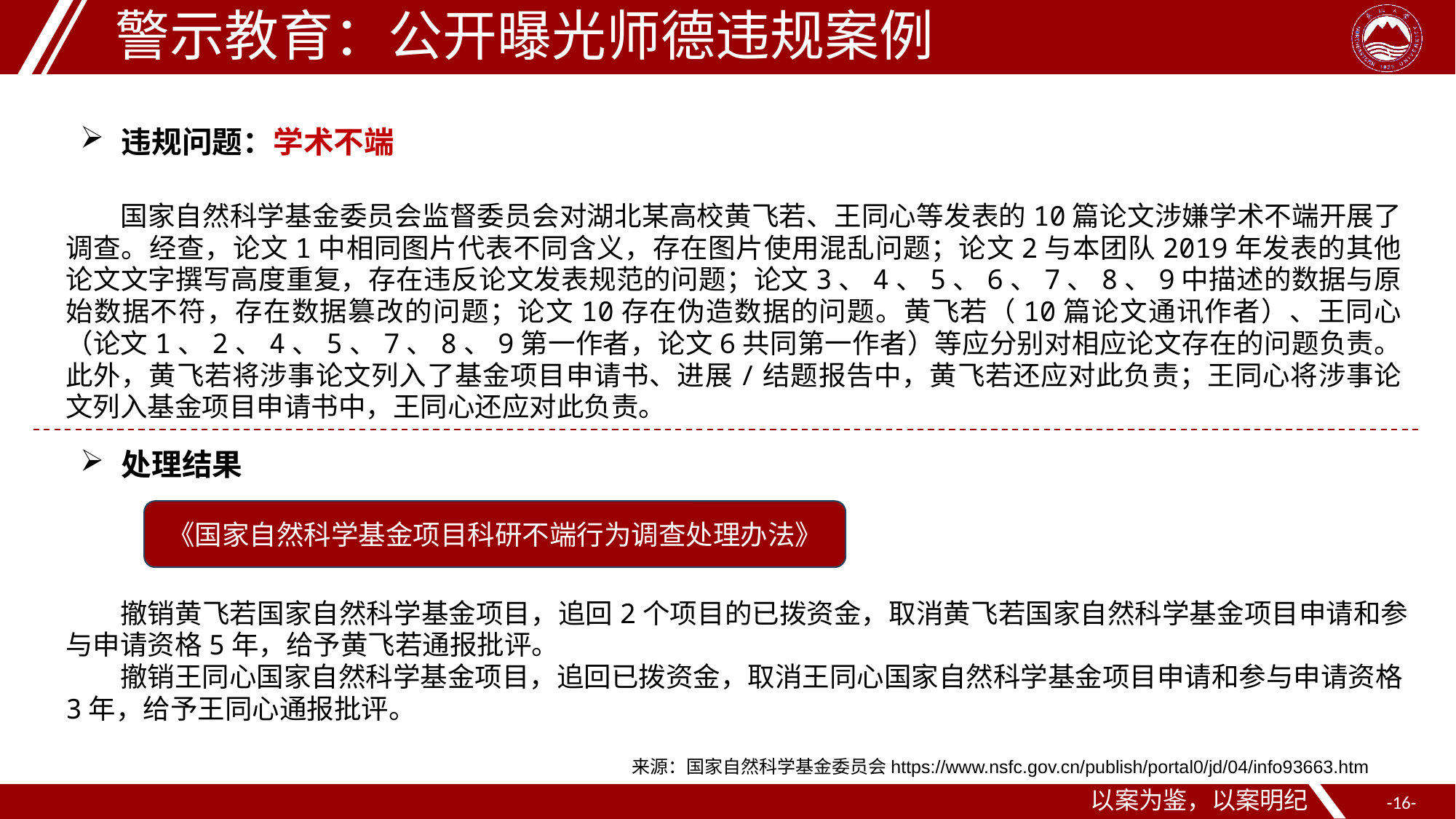

警示教育：公开曝光师德违规案例
违规问题：学术不端
国家自然科学基金委员会监督委员会对湖北某高校黄飞若、王同心等发表的10篇论文涉嫌学术不端开展了调查。经查，论文1中相同图片代表不同含义，存在图片使用混乱问题；论文2与本团队2019年发表的其他论文文字撰写高度重复，存在违反论文发表规范的问题；论文3、4、5、6、7、8、9中描述的数据与原始数据不符，存在数据篡改的问题；论文10存在伪造数据的问题。黄飞若（10篇论文通讯作者）、王同心（论文1、2、4、5、7、8、9第一作者，论文6共同第一作者）等应分别对相应论文存在的问题负责。此外，黄飞若将涉事论文列入了基金项目申请书、进展/结题报告中，黄飞若还应对此负责；王同心将涉事论文列入基金项目申请书中，王同心还应对此负责。
处理结果
《国家自然科学基金项目科研不端行为调查处理办法》
撤销黄飞若国家自然科学基金项目，追回2个项目的已拨资金，取消黄飞若国家自然科学基金项目申请和参与申请资格5年，给予黄飞若通报批评。
撤销王同心国家自然科学基金项目，追回已拨资金，取消王同心国家自然科学基金项目申请和参与申请资格3年，给予王同心通报批评。
来源：国家自然科学基金委员会https://www.nsfc.gov.cn/publish/portal0/jd/04/info93663.htm

以案为鉴，以案明纪
-16-